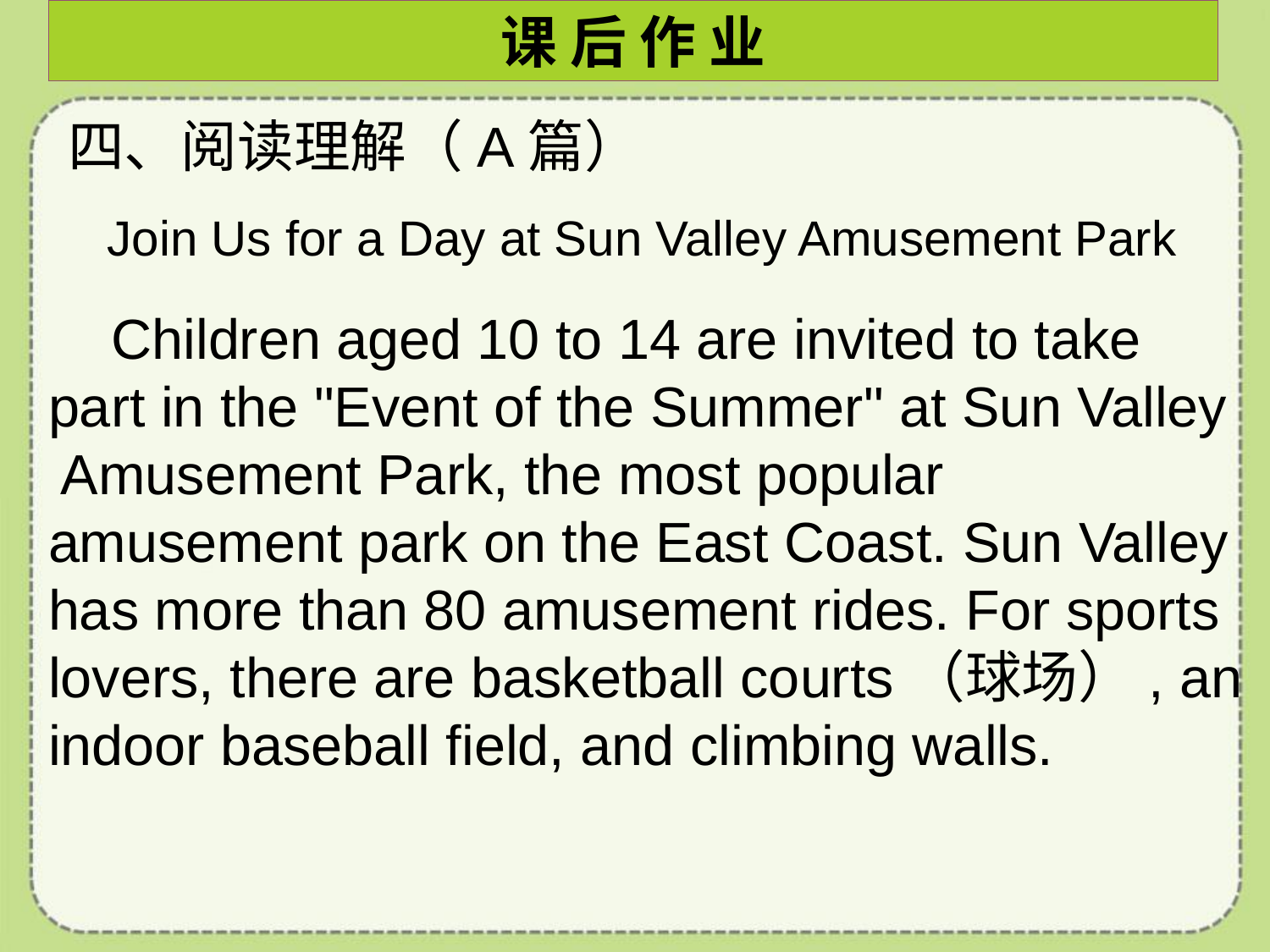

课 后 作 业
四、阅读理解（A篇）
Join Us for a Day at Sun Valley Amusement Park
    Children aged 10 to 14 are invited to take part in the "Event of the Summer" at Sun Valley  Amusement Park, the most popular amusement park on the East Coast. Sun Valley has more than 80 amusement rides. For sports lovers, there are basketball courts（球场）, an indoor baseball field, and climbing walls.